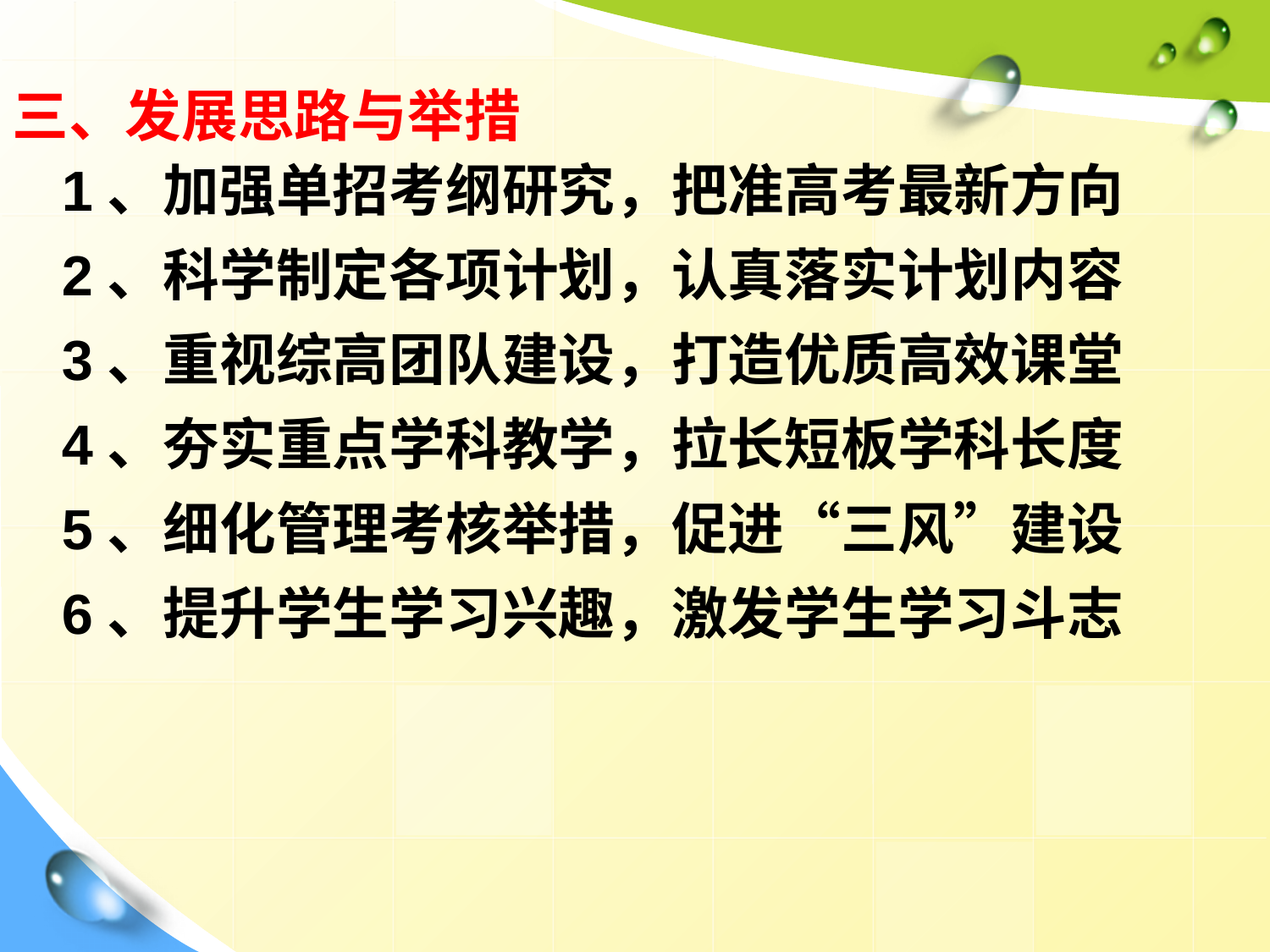

三、发展思路与举措
1、加强单招考纲研究，把准高考最新方向

2、科学制定各项计划，认真落实计划内容

3、重视综高团队建设，打造优质高效课堂

4、夯实重点学科教学，拉长短板学科长度

5、细化管理考核举措，促进“三风”建设

6、提升学生学习兴趣，激发学生学习斗志